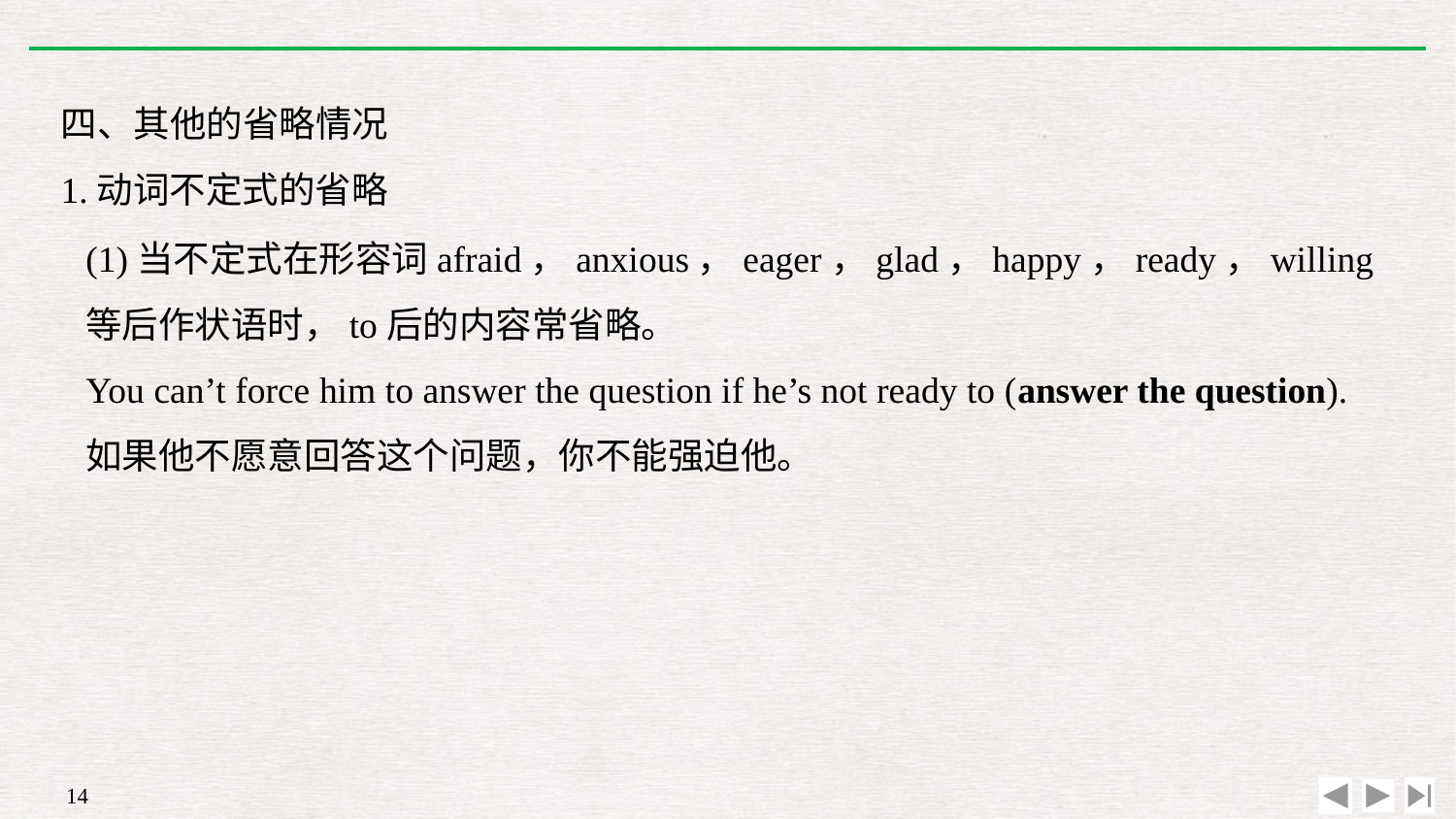

四、其他的省略情况
1.动词不定式的省略
(1)当不定式在形容词afraid，anxious，eager，glad，happy，ready，willing等后作状语时，to后的内容常省略。
You can’t force him to answer the question if he’s not ready to (answer the question).
如果他不愿意回答这个问题，你不能强迫他。